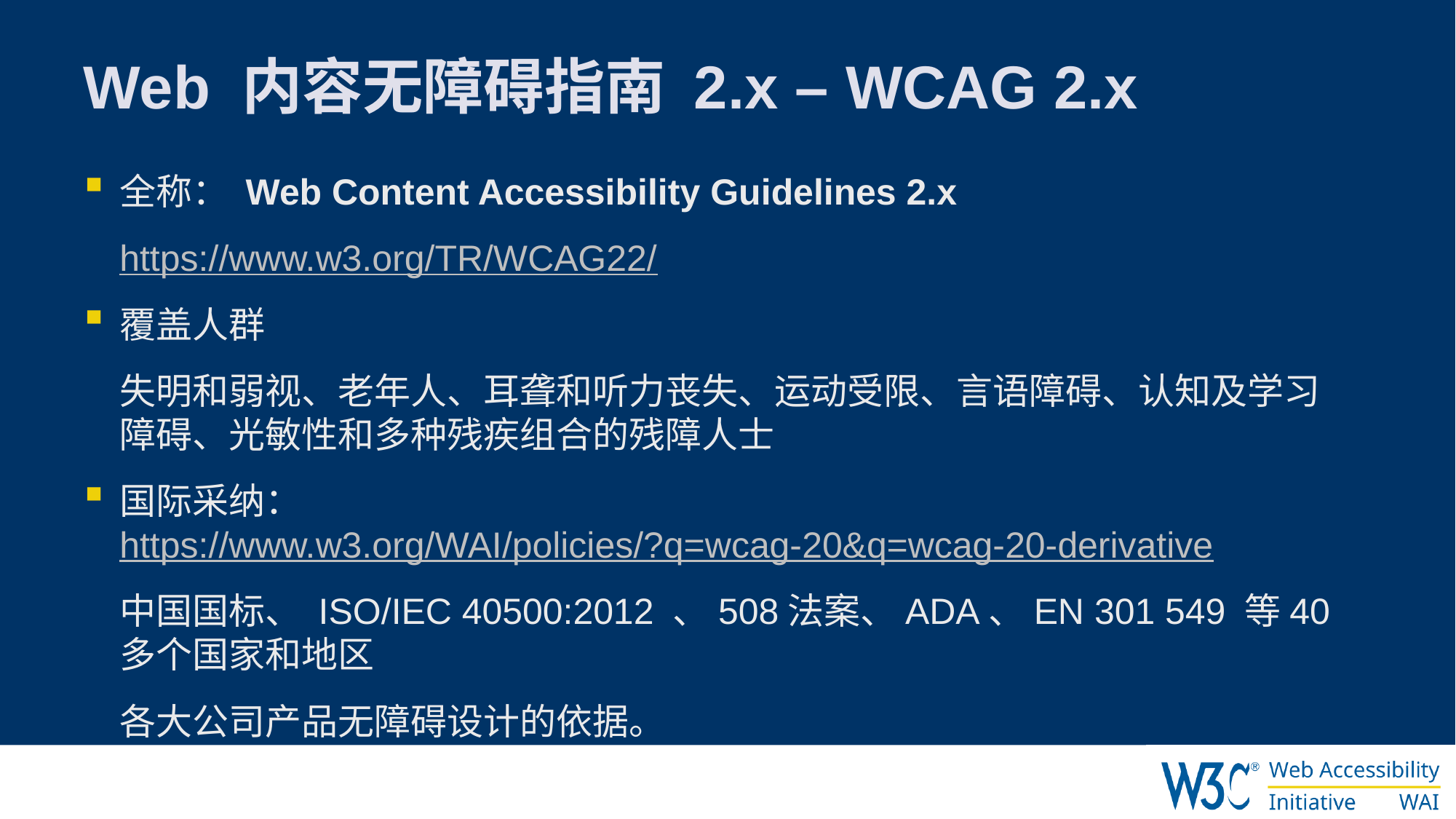

# Web 内容无障碍指南 2.x – WCAG 2.x
全称： Web Content Accessibility Guidelines 2.x
https://www.w3.org/TR/WCAG22/
覆盖人群
失明和弱视、老年人、耳聋和听力丧失、运动受限、言语障碍、认知及学习障碍、光敏性和多种残疾组合的残障人士
国际采纳：https://www.w3.org/WAI/policies/?q=wcag-20&q=wcag-20-derivative
中国国标、 ISO/IEC 40500:2012 、508法案、ADA、EN 301 549 等40多个国家和地区
各大公司产品无障碍设计的依据。